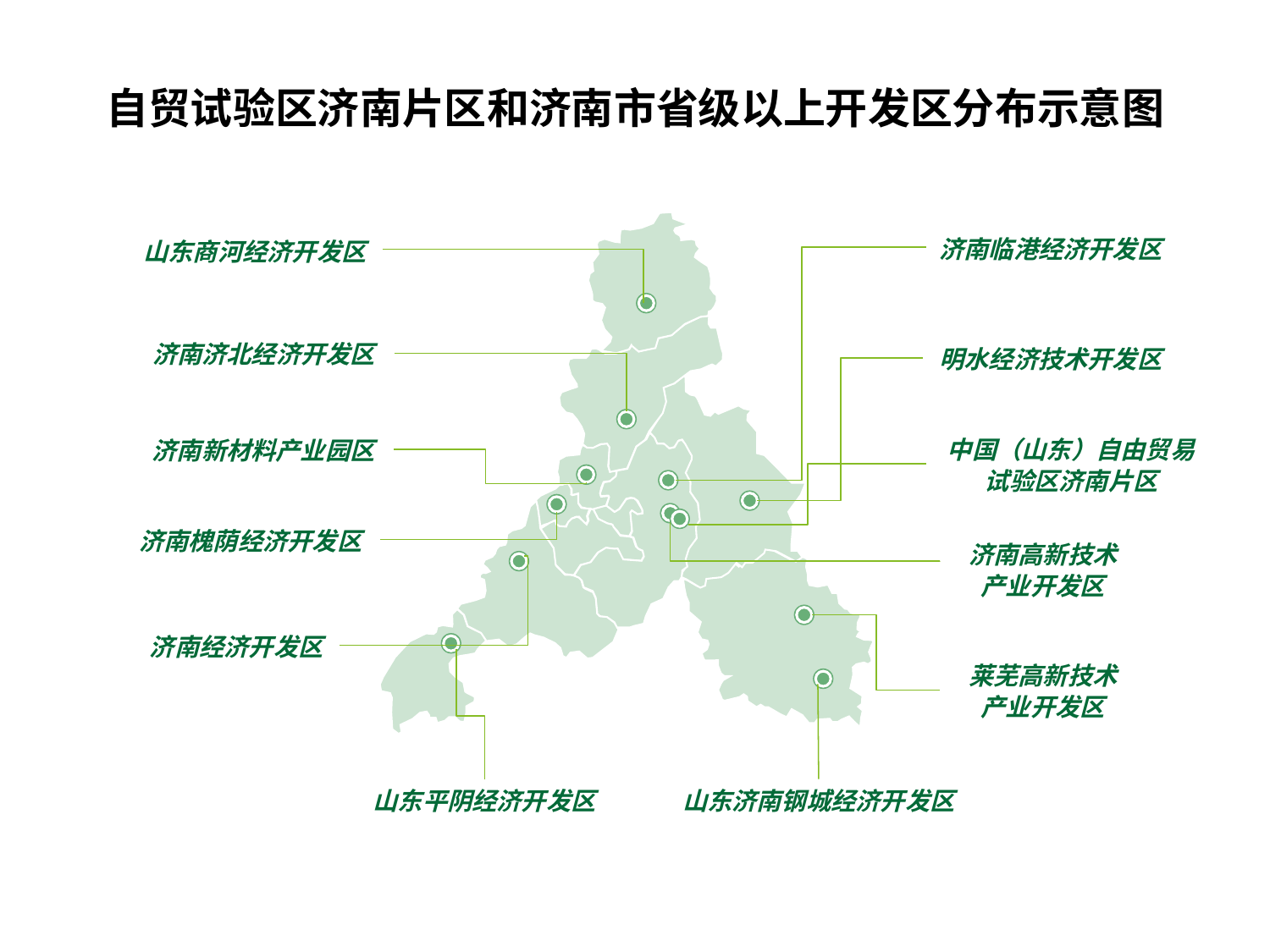

# 自贸试验区济南片区和济南市省级以上开发区分布示意图

济南临港经济开发区
山东商河经济开发区

济南济北经济开发区
明水经济技术开发区

济南新材料产业园区
中国（山东）自由贸易试验区济南片区

济南槐荫经济开发区
济南高新技术
产业开发区

济南经济开发区

莱芜高新技术
产业开发区
山东平阴经济开发区
山东济南钢城经济开发区